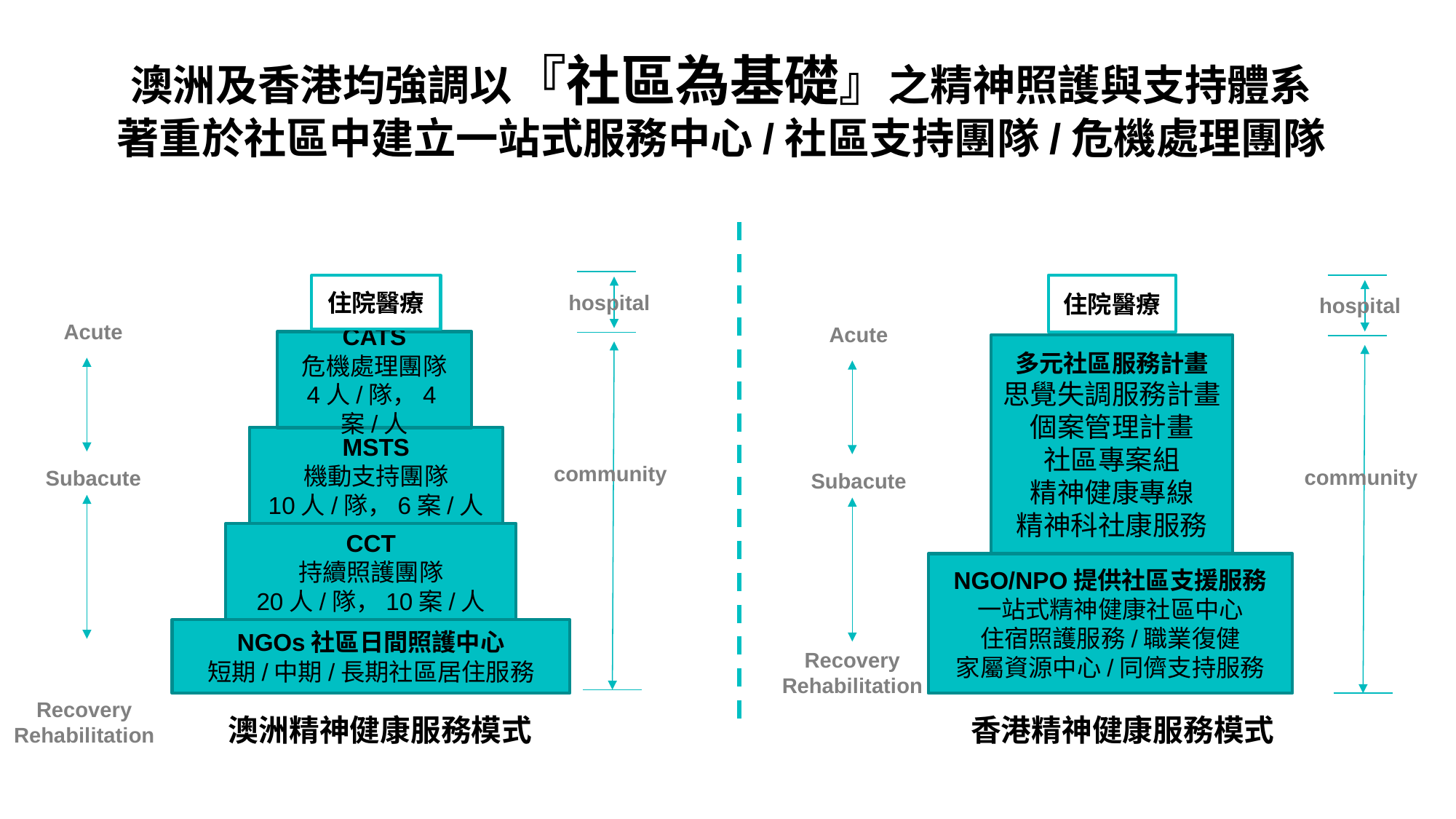

澳洲及香港均強調以『社區為基礎』之精神照護與支持體系
著重於社區中建立一站式服務中心/社區支持團隊/危機處理團隊
住院醫療
住院醫療
hospital
hospital
Acute
Acute
CATS
危機處理團隊
4人/隊，4案/人
多元社區服務計畫
思覺失調服務計畫
個案管理計畫
社區專案組
精神健康專線
精神科社康服務
MSTS
機動支持團隊
10人/隊，6案/人
community
community
Subacute
Subacute
CCT
持續照護團隊
20人/隊，10案/人
NGO/NPO提供社區支援服務
一站式精神健康社區中心
住宿照護服務/職業復健
家屬資源中心/同儕支持服務
NGOs社區日間照護中心
短期/中期/長期社區居住服務
Recovery
Rehabilitation
Recovery
Rehabilitation
澳洲精神健康服務模式
香港精神健康服務模式